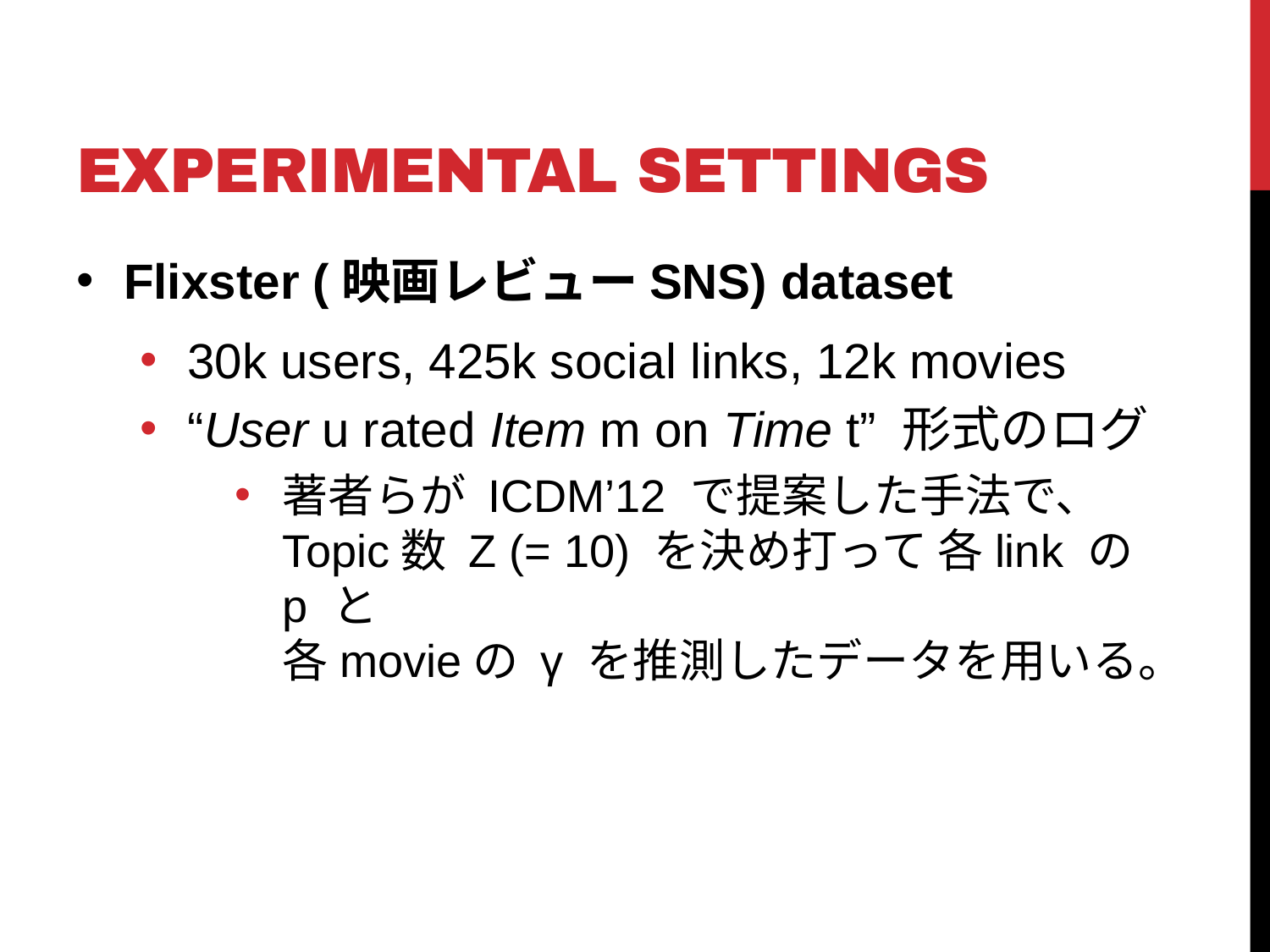

# Experimental Settings
Flixster (映画レビューSNS) dataset
30k users, 425k social links, 12k movies
“User u rated Item m on Time t” 形式のログ
著者らが ICDM’12 で提案した手法で、
Topic数 Z (= 10) を決め打って 各link の p と
各movieの γ を推測したデータを用いる。